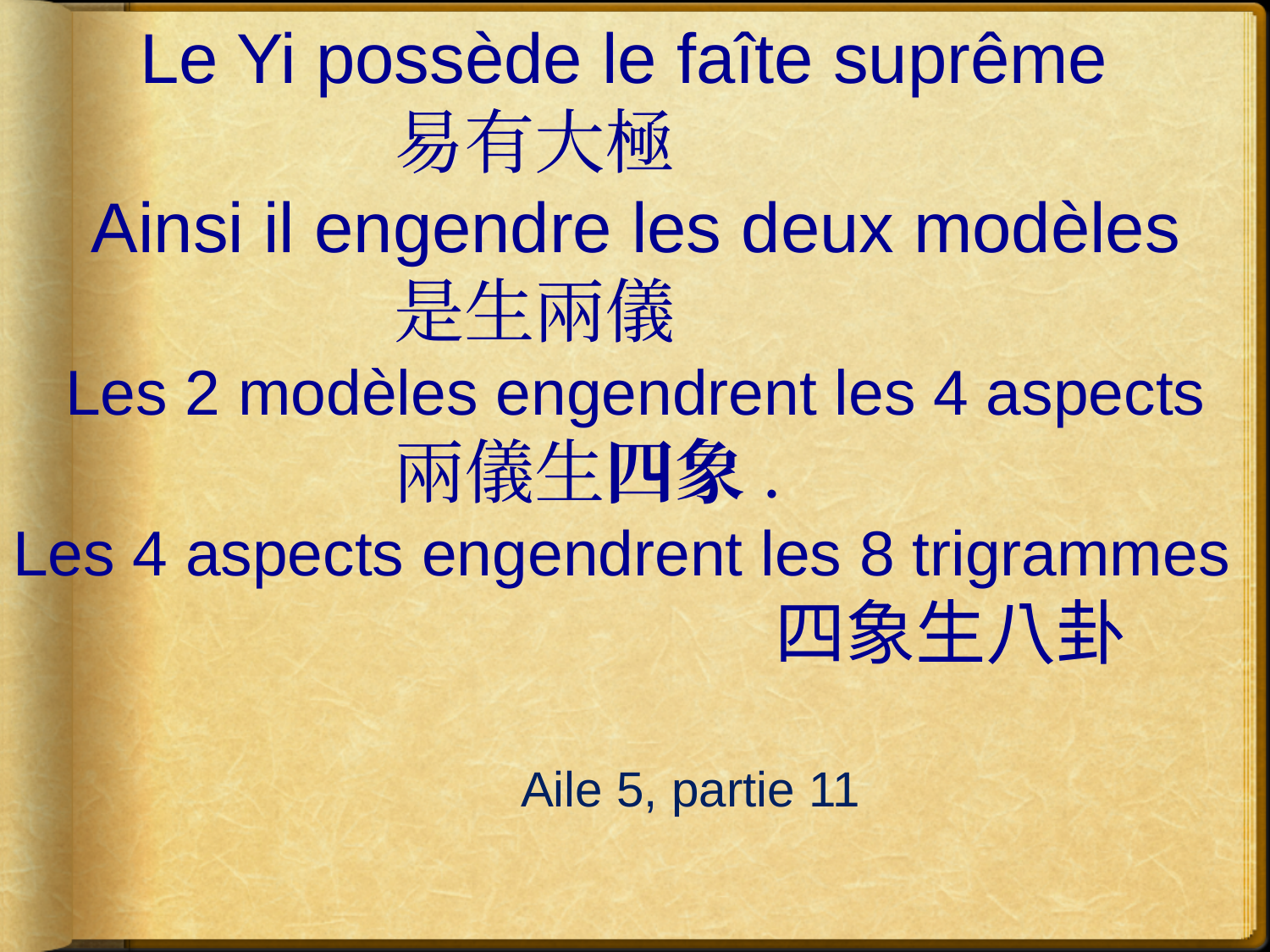

Le Yi possède le faîte suprême 				易有大極
    Ainsi il engendre les deux modèles  			是生兩儀
   Les 2 modèles engendrent les 4 aspects			兩儀生四象.
Les 4 aspects engendrent les 8 trigrammes 						四象生八卦
													Aile 5, partie 11